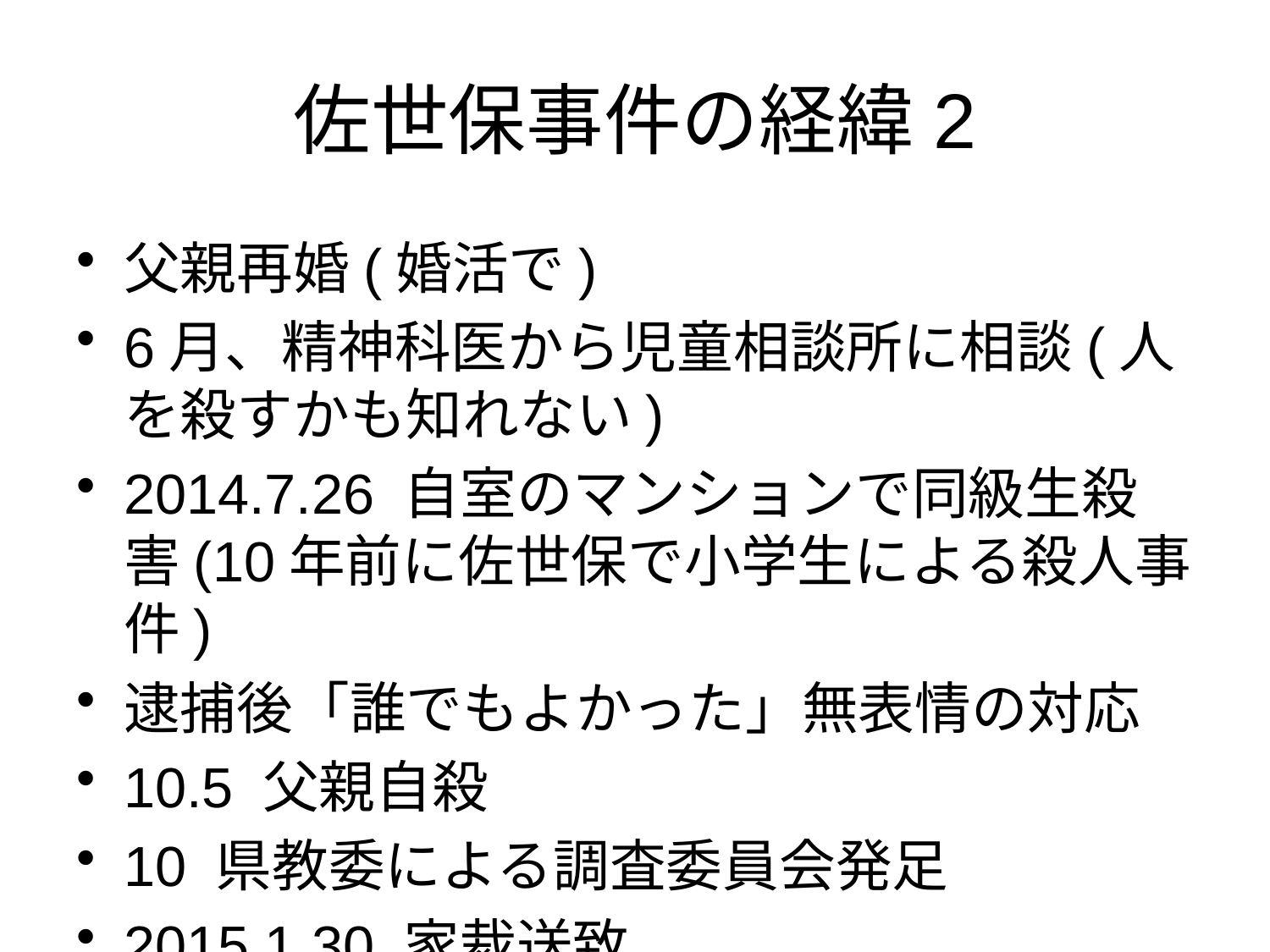

# 佐世保事件の経緯2
父親再婚(婚活で)
6月、精神科医から児童相談所に相談(人を殺すかも知れない)
2014.7.26 自室のマンションで同級生殺害(10年前に佐世保で小学生による殺人事件)
逮捕後「誰でもよかった」無表情の対応
10.5 父親自殺
10 県教委による調査委員会発足
2015.1.30 家裁送致